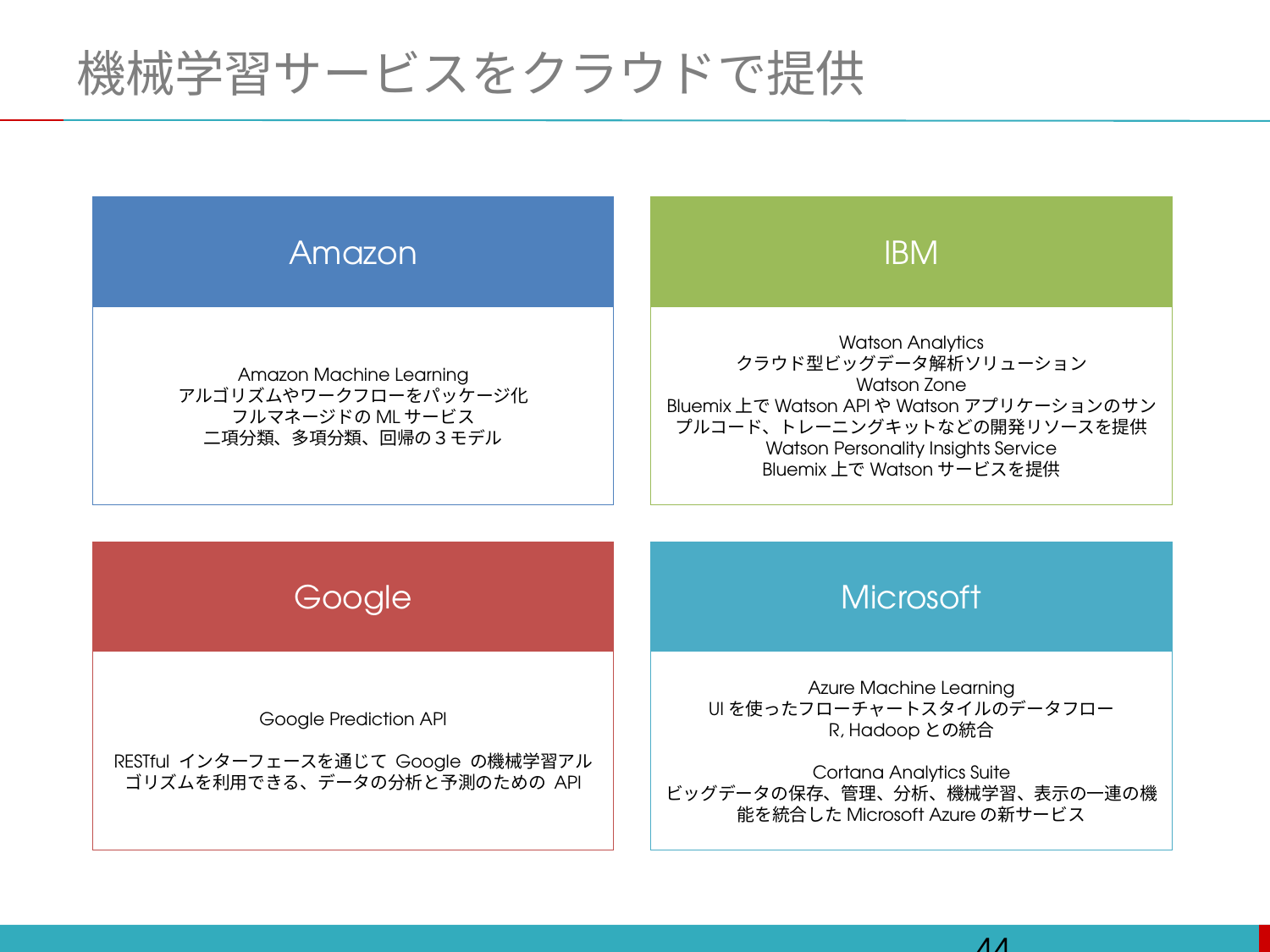

# 機械学習サービスをクラウドで提供
Amazon
IBM
Amazon Machine Learning
アルゴリズムやワークフローをパッケージ化
フルマネージドのMLサービス
二項分類、多項分類、回帰の３モデル
Watson Analytics
クラウド型ビッグデータ解析ソリューション
Watson Zone
Bluemix上でWatson APIやWatsonアプリケーションのサンプルコード、トレーニングキットなどの開発リソースを提供
Watson Personality Insights Service
Bluemix上でWatsonサービスを提供
Microsoft
Google
Google Prediction API

RESTful インターフェースを通じて Google の機械学習アルゴリズムを利用できる、データの分析と予測のための API
Azure Machine Learning
UIを使ったフローチャートスタイルのデータフロー
R, Hadoopとの統合

Cortana Analytics Suite
ビッグデータの保存、管理、分析、機械学習、表示の一連の機能を統合したMicrosoft Azureの新サービス
44